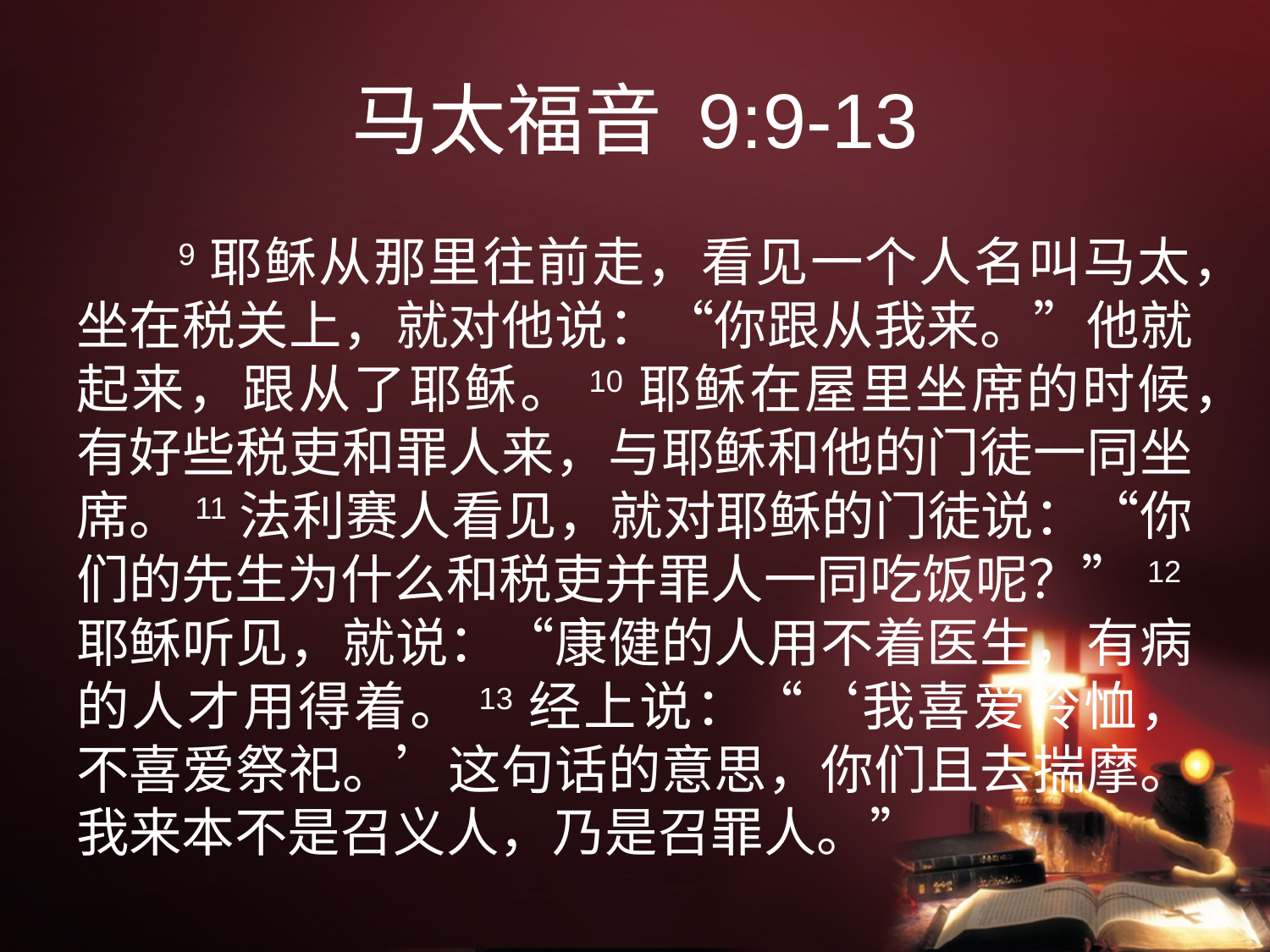

# 马太福音 9:9-13
          9耶稣从那里往前走，看见一个人名叫马太，坐在税关上，就对他说：“你跟从我来。”他就起来，跟从了耶稣。10耶稣在屋里坐席的时候，有好些税吏和罪人来，与耶稣和他的门徒一同坐席。11法利赛人看见，就对耶稣的门徒说：“你们的先生为什么和税吏并罪人一同吃饭呢？”12耶稣听见，就说：“康健的人用不着医生，有病的人才用得着。13经上说：“‘我喜爱怜恤，不喜爱祭祀。’这句话的意思，你们且去揣摩。我来本不是召义人，乃是召罪人。”